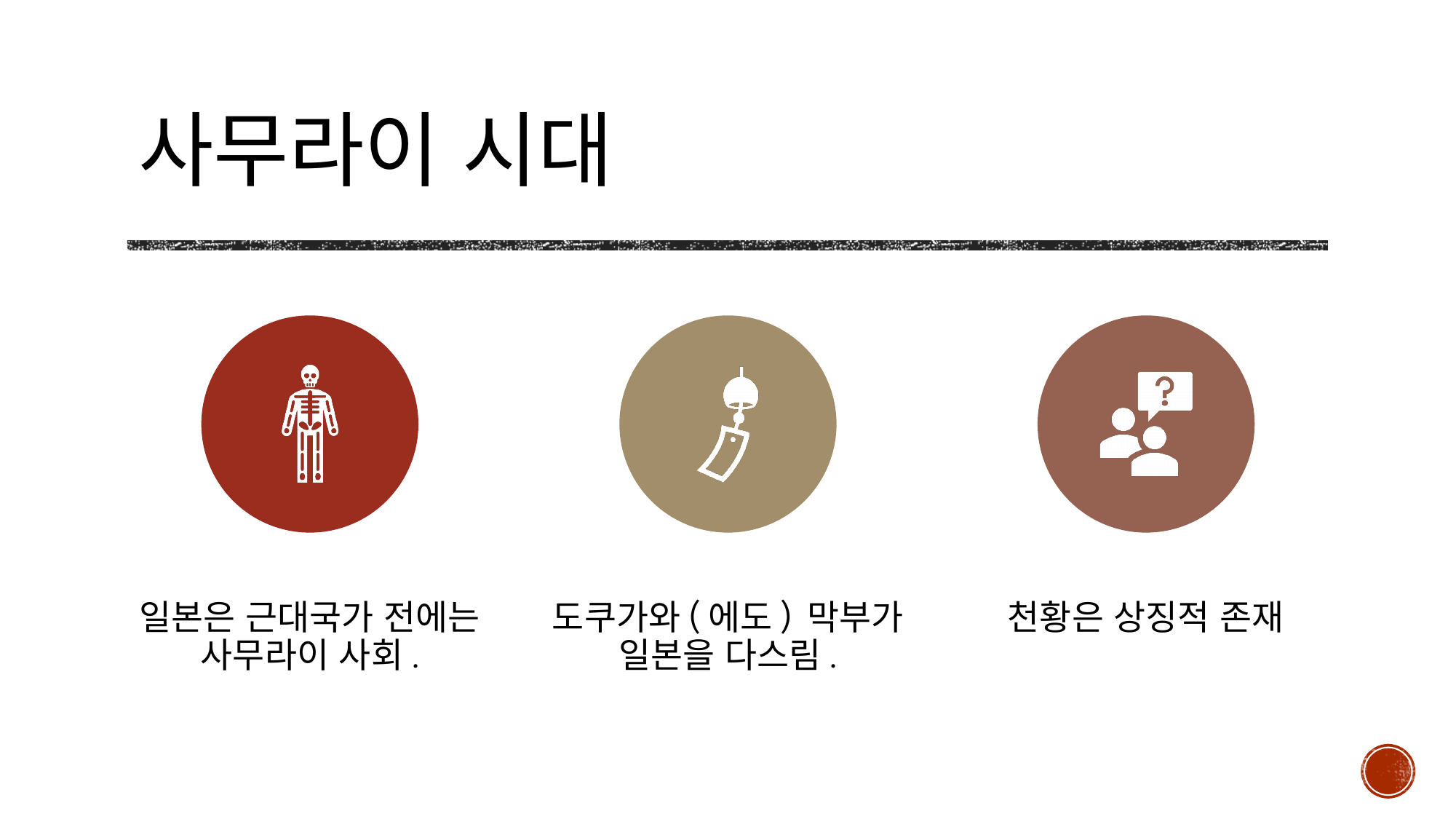

# 사무라이 시대

일본은 근대국가 전에는 사무라이 사회.
도쿠가와(에도) 막부가 일본을 다스림.
천황은 상징적 존재